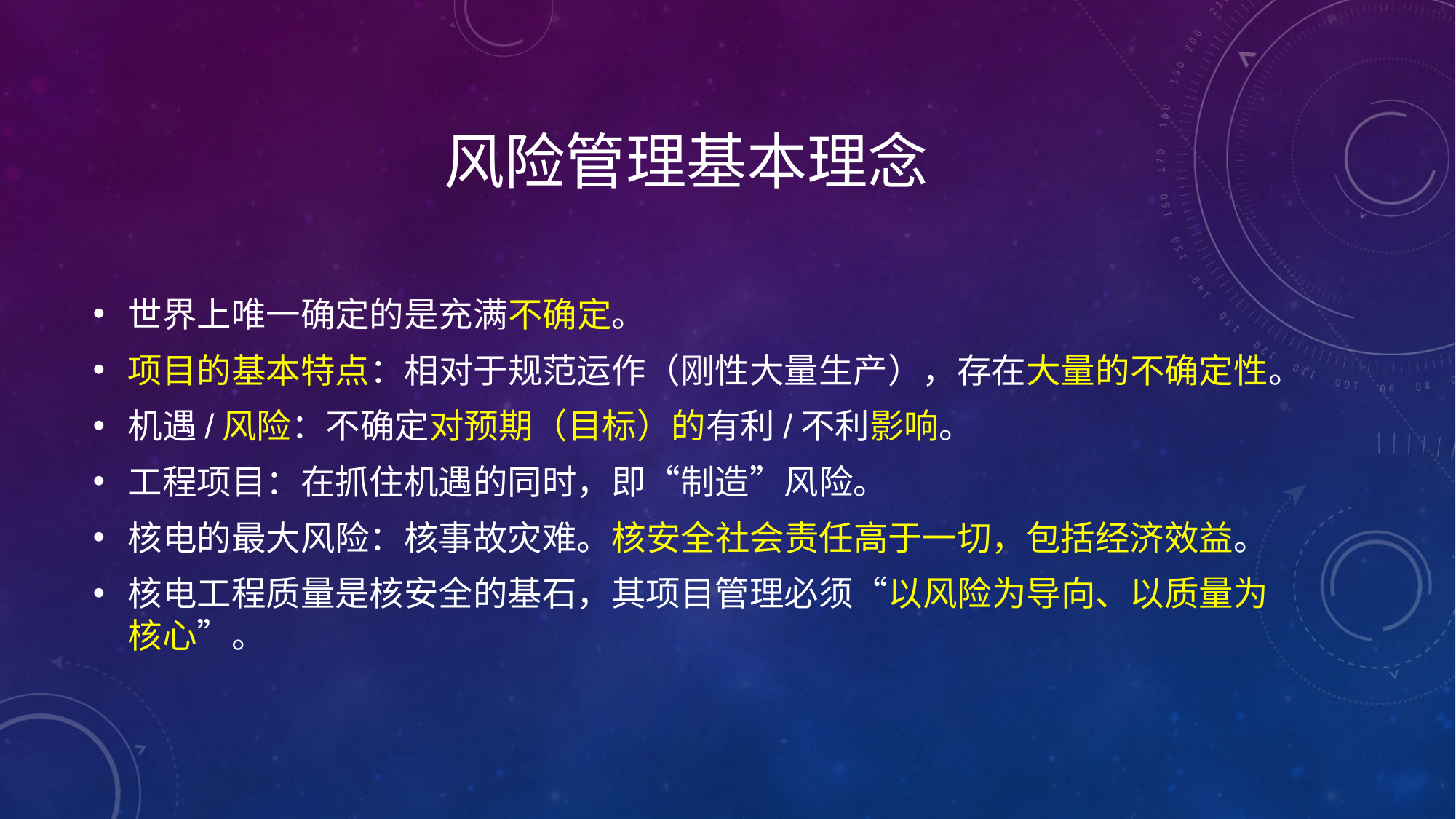

# 风险管理基本理念
世界上唯一确定的是充满不确定。
项目的基本特点：相对于规范运作（刚性大量生产），存在大量的不确定性。
机遇/风险：不确定对预期（目标）的有利/不利影响。
工程项目：在抓住机遇的同时，即“制造”风险。
核电的最大风险：核事故灾难。核安全社会责任高于一切，包括经济效益。
核电工程质量是核安全的基石，其项目管理必须“以风险为导向、以质量为核心”。